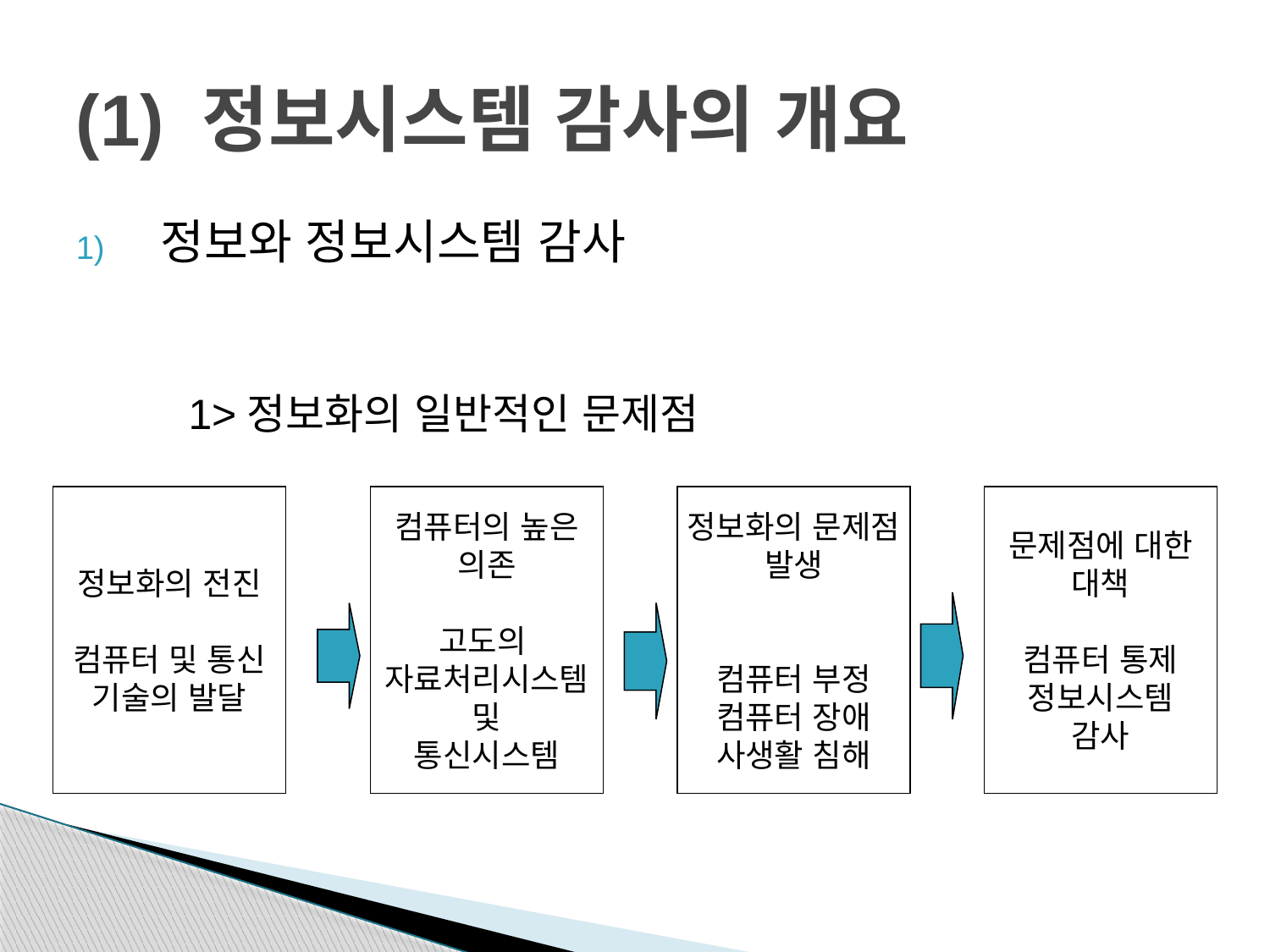

# (1) 정보시스템 감사의 개요
정보와 정보시스템 감사

1>정보화의 일반적인 문제점
정보화의 전진

컴퓨터 및 통신
기술의 발달
컴퓨터의 높은
의존

고도의
자료처리시스템
및
통신시스템
정보화의 문제점
발생

컴퓨터 부정
컴퓨터 장애
사생활 침해
문제점에 대한
대책

컴퓨터 통제
정보시스템
감사